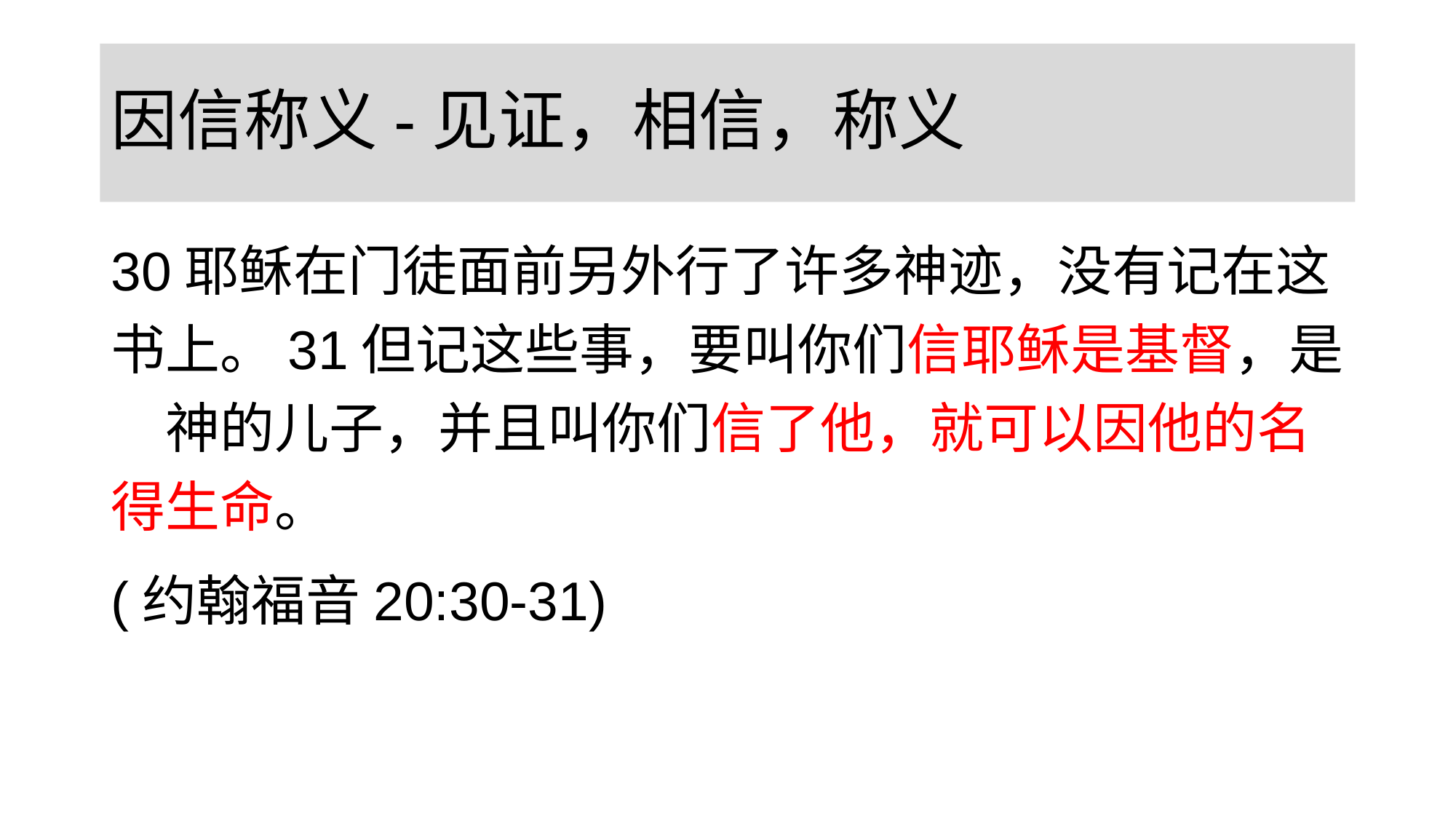

# 因信称义-见证，相信，称义
30耶稣在门徒面前另外行了许多神迹，没有记在这书上。31但记这些事，要叫你们信耶稣是基督，是　神的儿子，并且叫你们信了他，就可以因他的名得生命。
(约翰福音20:30-31)